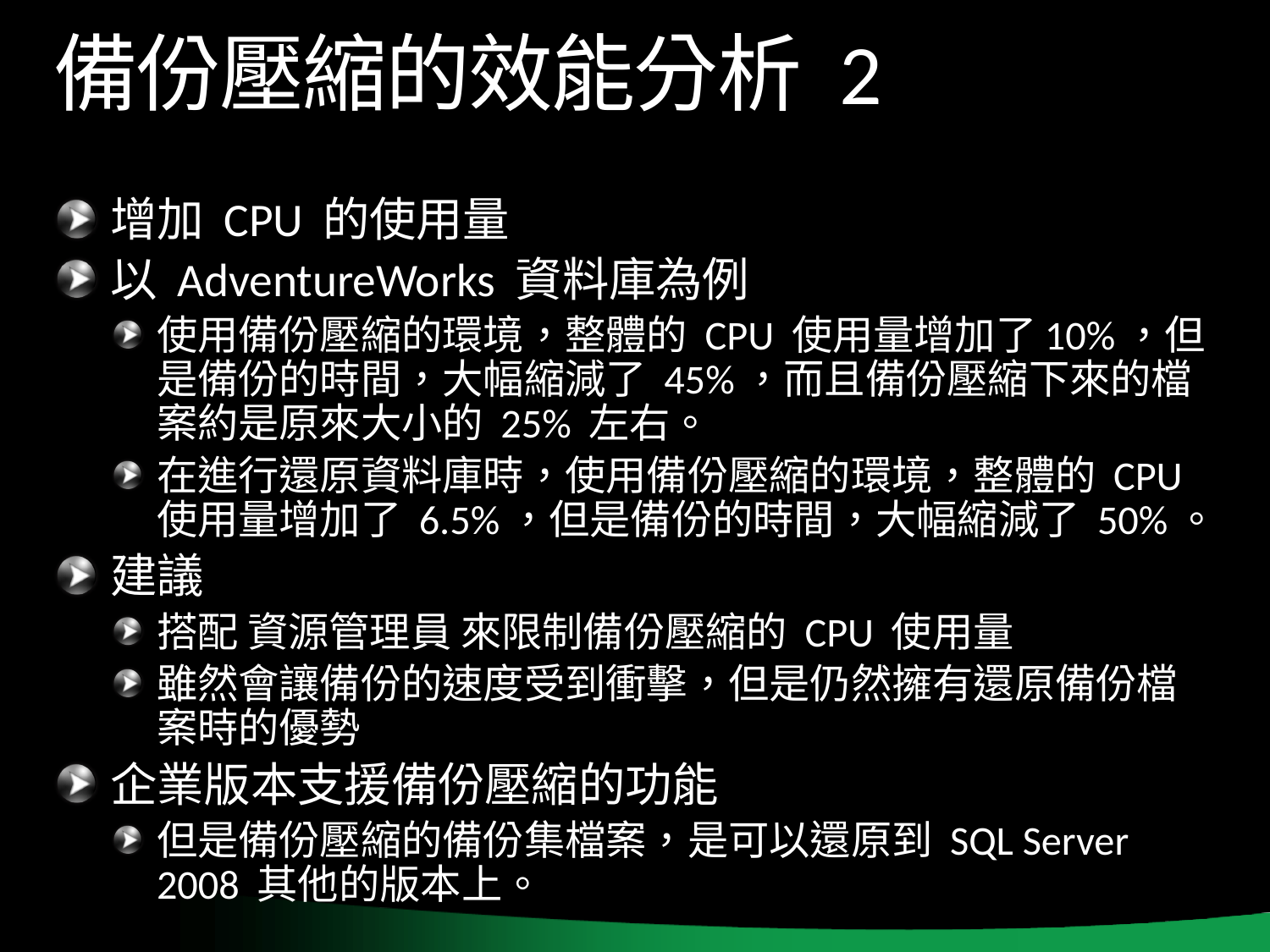

# 備份壓縮的效能分析 2
增加 CPU 的使用量
以 AdventureWorks 資料庫為例
使用備份壓縮的環境，整體的 CPU 使用量增加了10%，但是備份的時間，大幅縮減了 45%，而且備份壓縮下來的檔案約是原來大小的 25% 左右。
在進行還原資料庫時，使用備份壓縮的環境，整體的 CPU 使用量增加了 6.5%，但是備份的時間，大幅縮減了 50%。
建議
搭配 資源管理員 來限制備份壓縮的 CPU 使用量
雖然會讓備份的速度受到衝擊，但是仍然擁有還原備份檔案時的優勢
企業版本支援備份壓縮的功能
但是備份壓縮的備份集檔案，是可以還原到 SQL Server 2008 其他的版本上。